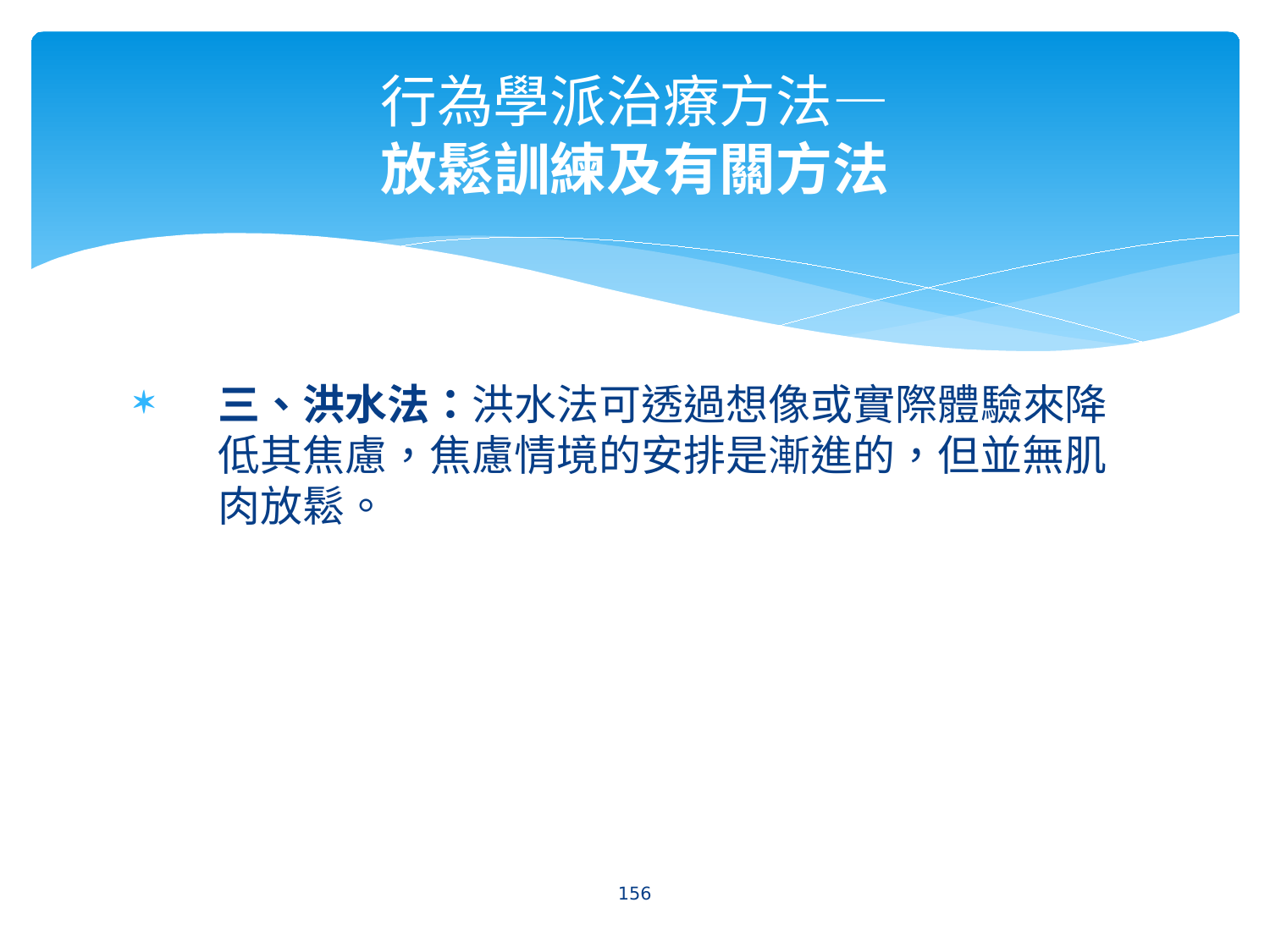

# 行為學派治療方法— 放鬆訓練及有關方法
三、洪水法：洪水法可透過想像或實際體驗來降低其焦慮，焦慮情境的安排是漸進的，但並無肌肉放鬆。

156